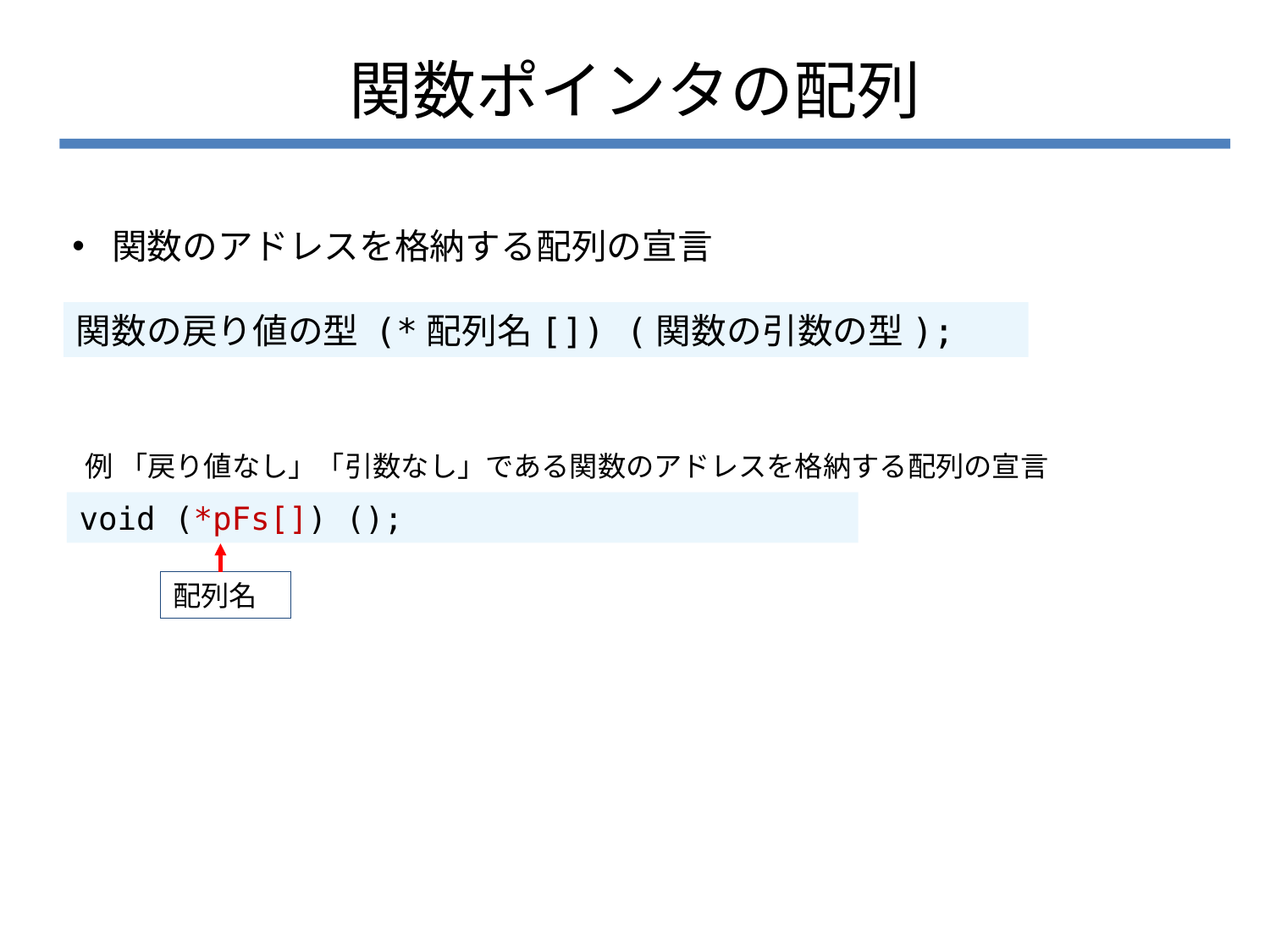

# 関数ポインタの配列
関数のアドレスを格納する配列の宣言
関数の戻り値の型 (*配列名[]) (関数の引数の型);
例 「戻り値なし」「引数なし」である関数のアドレスを格納する配列の宣言
void (*pFs[]) ();
配列名